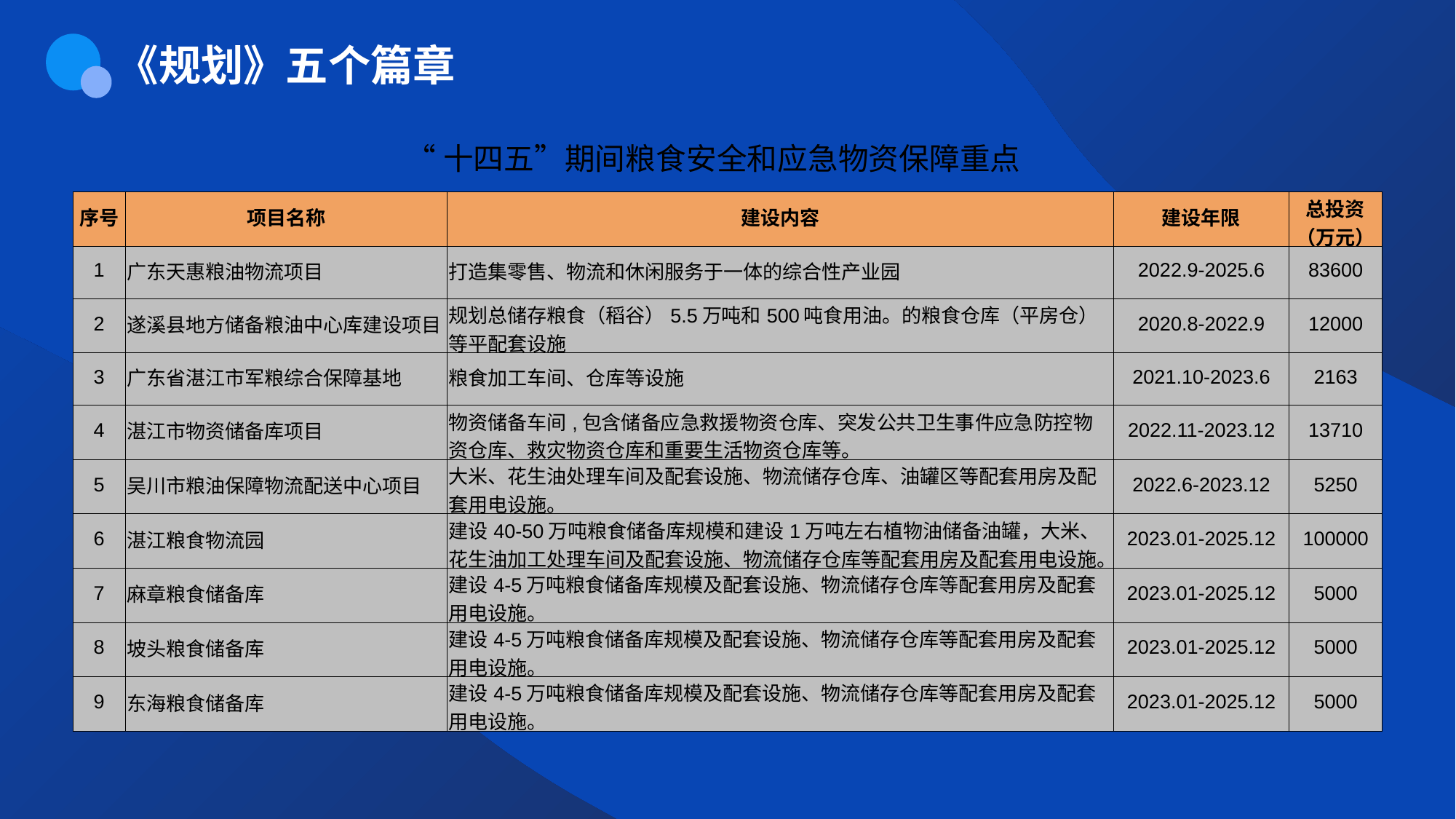

《规划》五个篇章
“十四五”期间粮食安全和应急物资保障重点项目
| 序号 | 项目名称 | 建设内容 | 建设年限 | 总投资 （万元） |
| --- | --- | --- | --- | --- |
| 1 | 广东天惠粮油物流项目 | 打造集零售、物流和休闲服务于一体的综合性产业园 | 2022.9-2025.6 | 83600 |
| 2 | 遂溪县地方储备粮油中心库建设项目 | 规划总储存粮食（稻谷）5.5万吨和500吨食用油。的粮食仓库（平房仓）等平配套设施 | 2020.8-2022.9 | 12000 |
| 3 | 广东省湛江市军粮综合保障基地 | 粮食加工车间、仓库等设施 | 2021.10-2023.6 | 2163 |
| 4 | 湛江市物资储备库项目 | 物资储备车间,包含储备应急救援物资仓库、突发公共卫生事件应急防控物资仓库、救灾物资仓库和重要生活物资仓库等。 | 2022.11-2023.12 | 13710 |
| 5 | 吴川市粮油保障物流配送中心项目 | 大米、花生油处理车间及配套设施、物流储存仓库、油罐区等配套用房及配套用电设施。 | 2022.6-2023.12 | 5250 |
| 6 | 湛江粮食物流园 | 建设40-50万吨粮食储备库规模和建设1万吨左右植物油储备油罐，大米、花生油加工处理车间及配套设施、物流储存仓库等配套用房及配套用电设施。 | 2023.01-2025.12 | 100000 |
| 7 | 麻章粮食储备库 | 建设4-5万吨粮食储备库规模及配套设施、物流储存仓库等配套用房及配套用电设施。 | 2023.01-2025.12 | 5000 |
| 8 | 坡头粮食储备库 | 建设4-5万吨粮食储备库规模及配套设施、物流储存仓库等配套用房及配套用电设施。 | 2023.01-2025.12 | 5000 |
| 9 | 东海粮食储备库 | 建设4-5万吨粮食储备库规模及配套设施、物流储存仓库等配套用房及配套用电设施。 | 2023.01-2025.12 | 5000 |